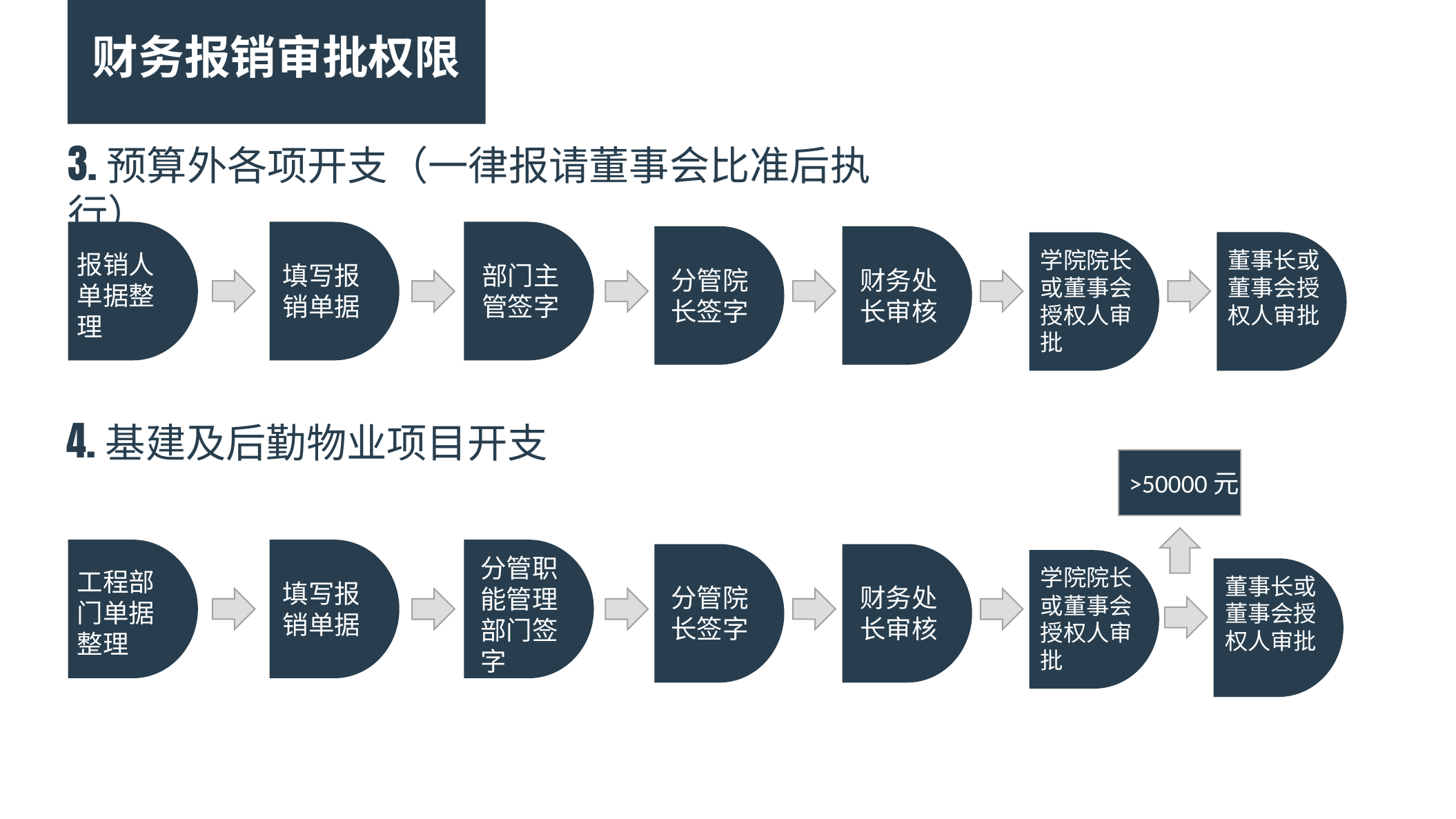

财务报销审批权限
3.预算外各项开支（一律报请董事会比准后执行）

董事长或董事会授权人审批
学院院长或董事会授权人审批
报销人单据整理
部门主管签字
填写报销单据
分管院长签字
财务处长审核

4.基建及后勤物业项目开支

>50000元

分管职能管理部门签字

学院院长或董事会授权人审批

工程部门单据整理
董事长或董事会授权人审批
填写报销单据
分管院长签字
财务处长审核